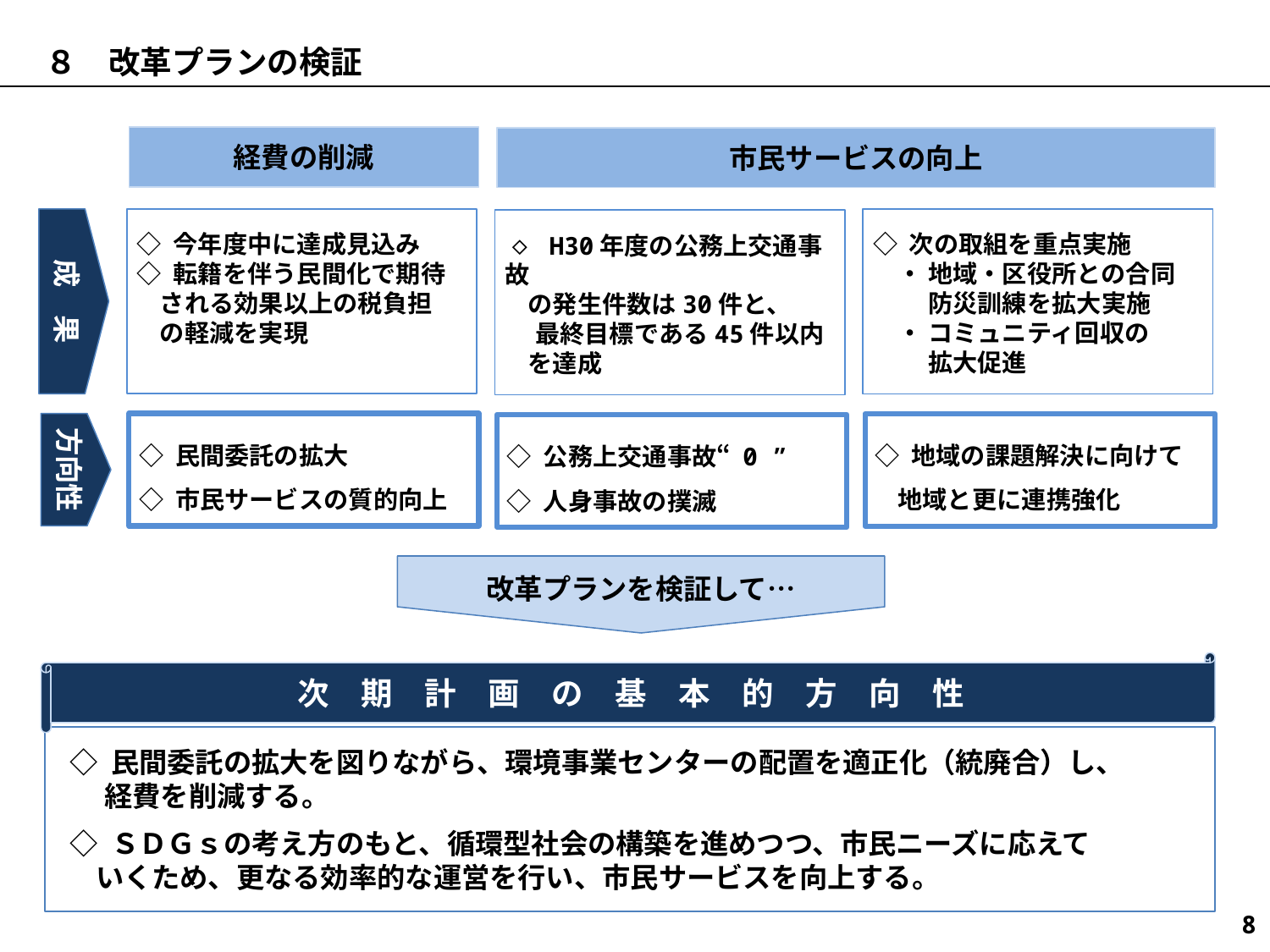

８　改革プランの検証
経費の削減
市民サービスの向上
改革プランを検証して…
方向性
◇ 民間委託の拡大
◇ 市民サービスの質的向上
◇ 地域の課題解決に向けて
   地域と更に連携強化
◇ 公務上交通事故“ 0 ”
◇ 人身事故の撲滅
次　期　計　画　の　基　本　的　方　向　性
◇ 民間委託の拡大を図りながら、環境事業センターの配置を適正化（統廃合）し、
　 経費を削減する。

◇ ＳＤＧｓの考え方のもと、循環型社会の構築を進めつつ、市民ニーズに応えて
   いくため、更なる効率的な運営を行い、市民サービスを向上する。
◇ 今年度中に達成見込み
◇ 転籍を伴う民間化で期待
   される効果以上の税負担
   の軽減を実現
◇ 次の取組を重点実施
　・ 地域・区役所との合同
　　 防災訓練を拡大実施
　・ コミュニティ回収の
　　 拡大促進
◇ H30年度の公務上交通事故
   の発生件数は30件と、
　 最終目標である45件以内
   を達成
成　果
8